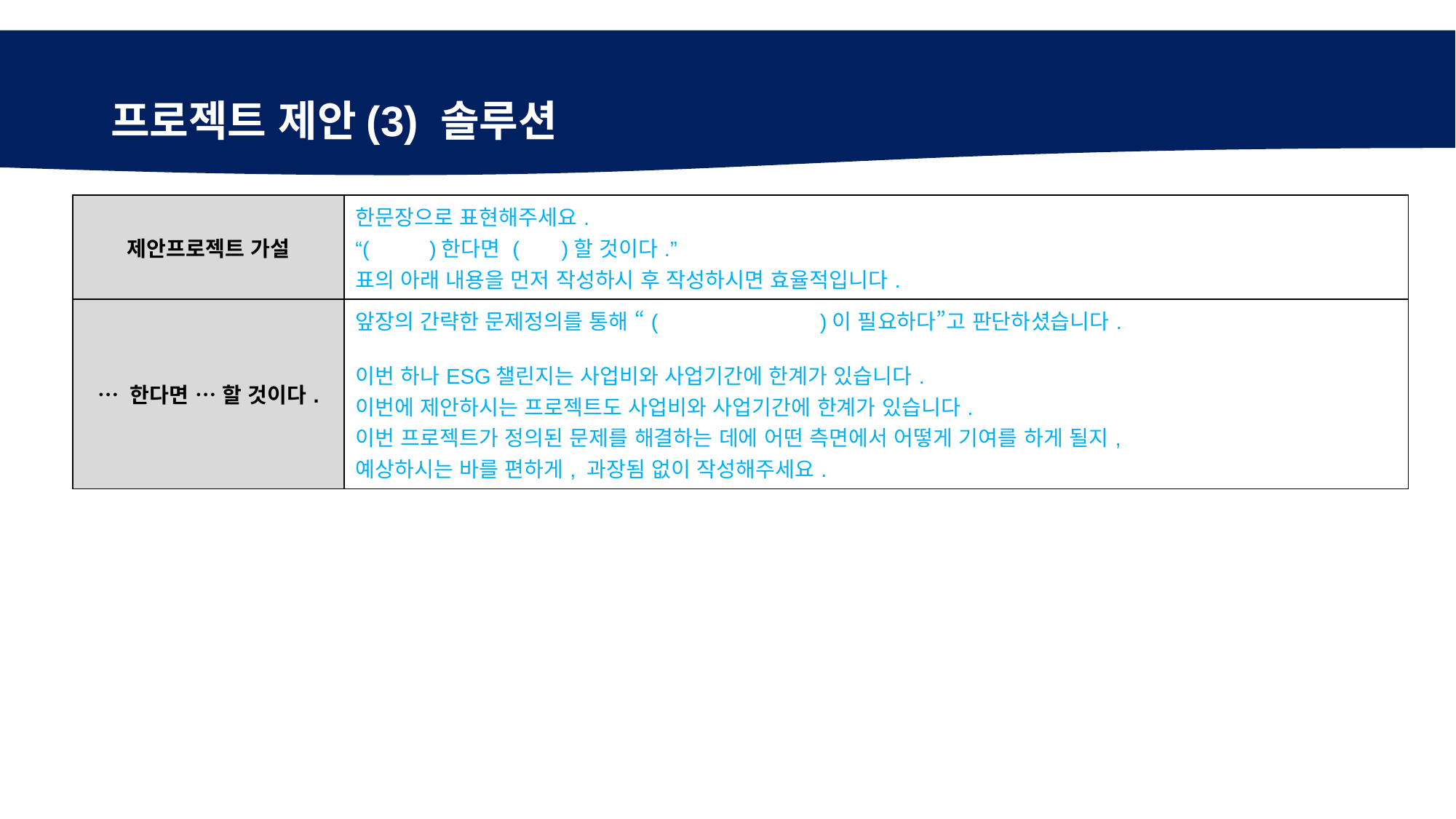

# 프로젝트 제안(3) 솔루션
| 제안프로젝트 가설 | 한문장으로 표현해주세요. “( )한다면 ( )할 것이다.” 표의 아래 내용을 먼저 작성하시 후 작성하시면 효율적입니다. |
| --- | --- |
| … 한다면 … 할 것이다. | 앞장의 간략한 문제정의를 통해 “( )이 필요하다”고 판단하셨습니다. 이번 하나ESG챌린지는 사업비와 사업기간에 한계가 있습니다. 이번에 제안하시는 프로젝트도 사업비와 사업기간에 한계가 있습니다. 이번 프로젝트가 정의된 문제를 해결하는 데에 어떤 측면에서 어떻게 기여를 하게 될지, 예상하시는 바를 편하게, 과장됨 없이 작성해주세요. |